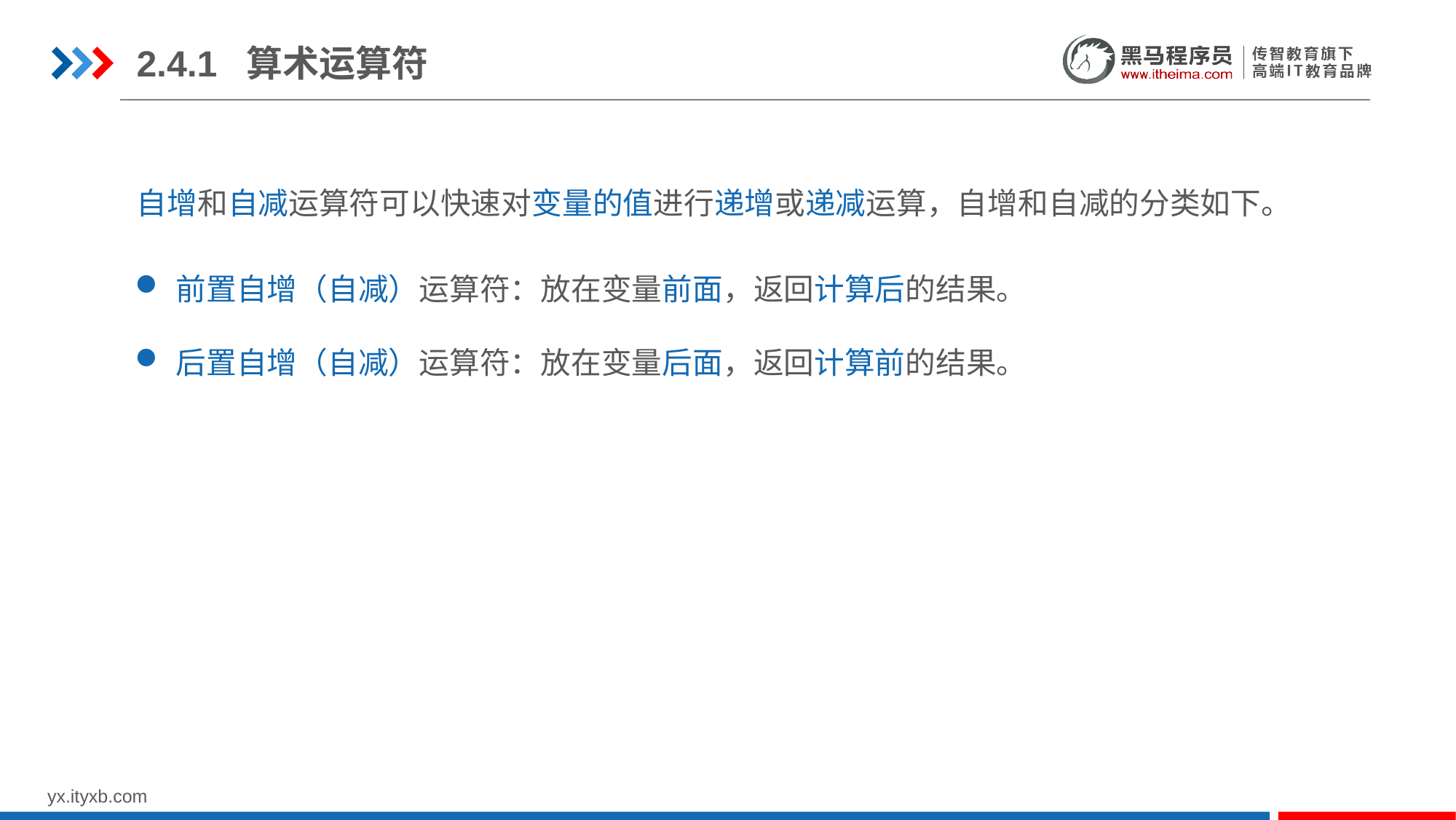

2.4.1  算术运算符
自增和自减运算符可以快速对变量的值进行递增或递减运算，自增和自减的分类如下。

前置自增（自减）运算符：放在变量前面，返回计算后的结果。

后置自增（自减）运算符：放在变量后面，返回计算前的结果。